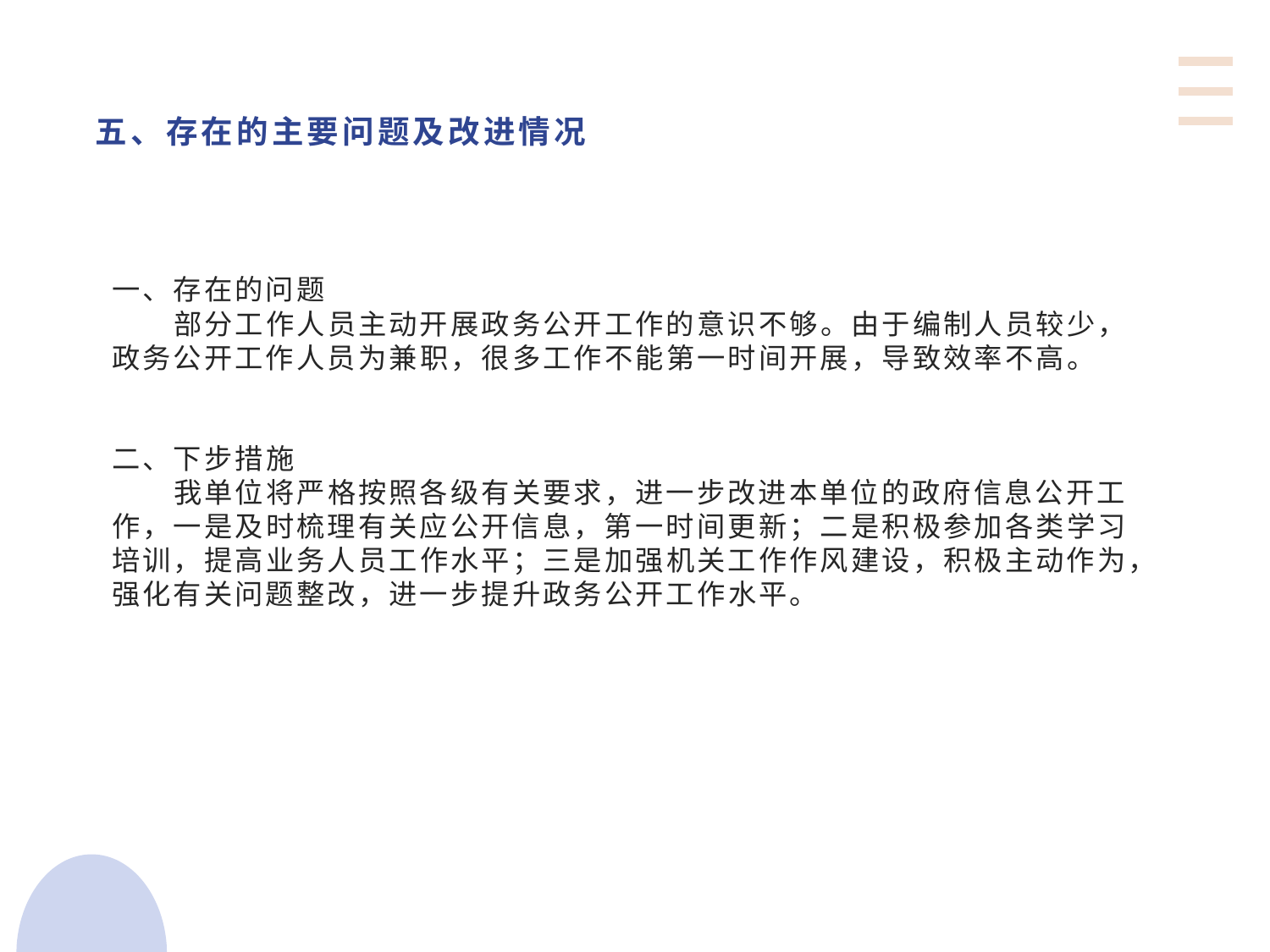

# 五、存在的主要问题及改进情况
一、存在的问题
部分工作人员主动开展政务公开工作的意识不够。由于编制人员较少，政务公开工作人员为兼职，很多工作不能第一时间开展，导致效率不高。

二、下步措施
我单位将严格按照各级有关要求，进一步改进本单位的政府信息公开工作，一是及时梳理有关应公开信息，第一时间更新；二是积极参加各类学习培训，提高业务人员工作水平；三是加强机关工作作风建设，积极主动作为，强化有关问题整改，进一步提升政务公开工作水平。